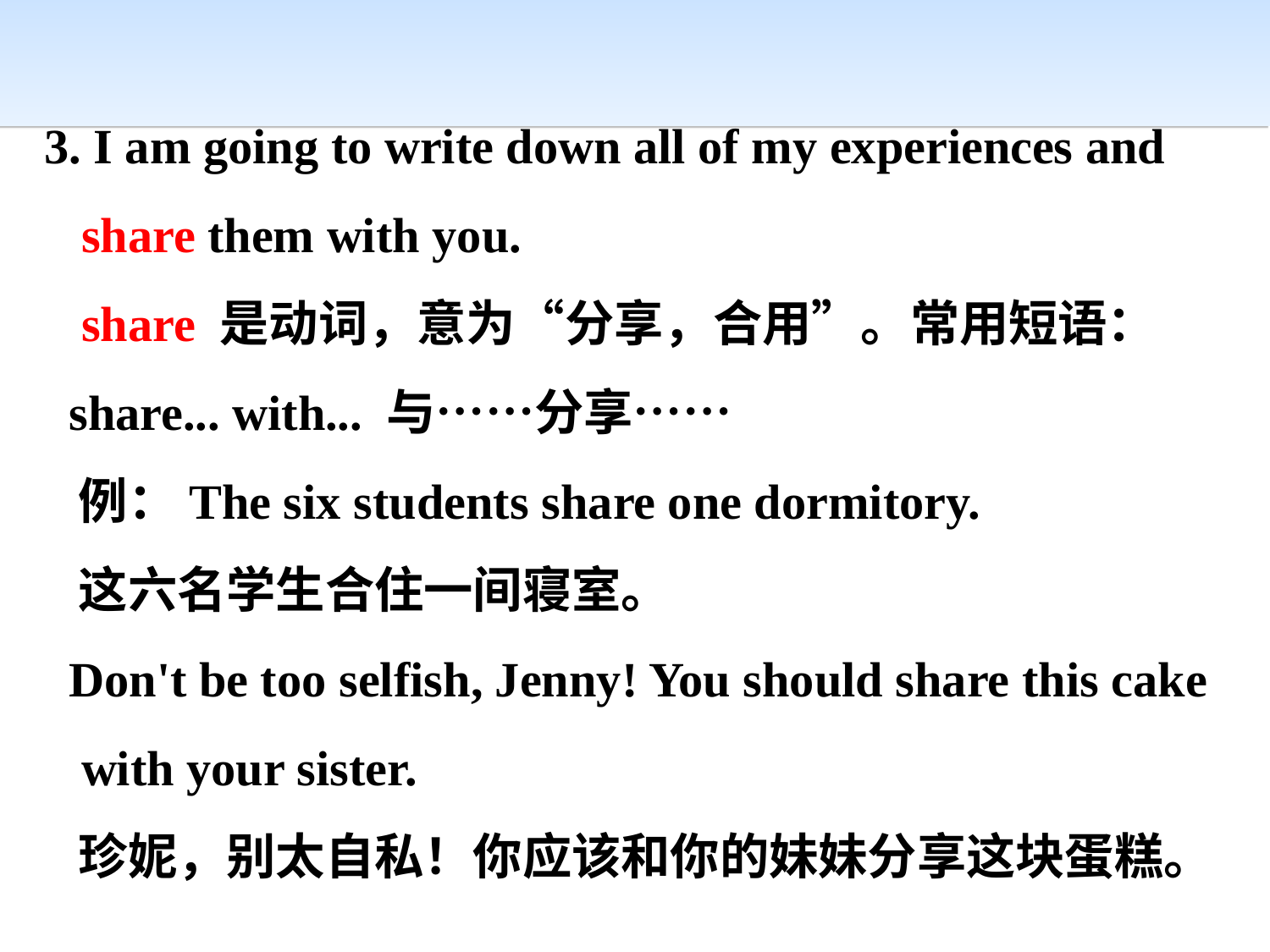

3. I am going to write down all of my experiences and
   share them with you.
   share 是动词，意为“分享，合用”。常用短语：
  share... with... 与……分享……
  例：The six students share one dormitory.
  这六名学生合住一间寝室。
  Don't be too selfish, Jenny! You should share this cake
   with your sister.
  珍妮，别太自私！你应该和你的妹妹分享这块蛋糕。